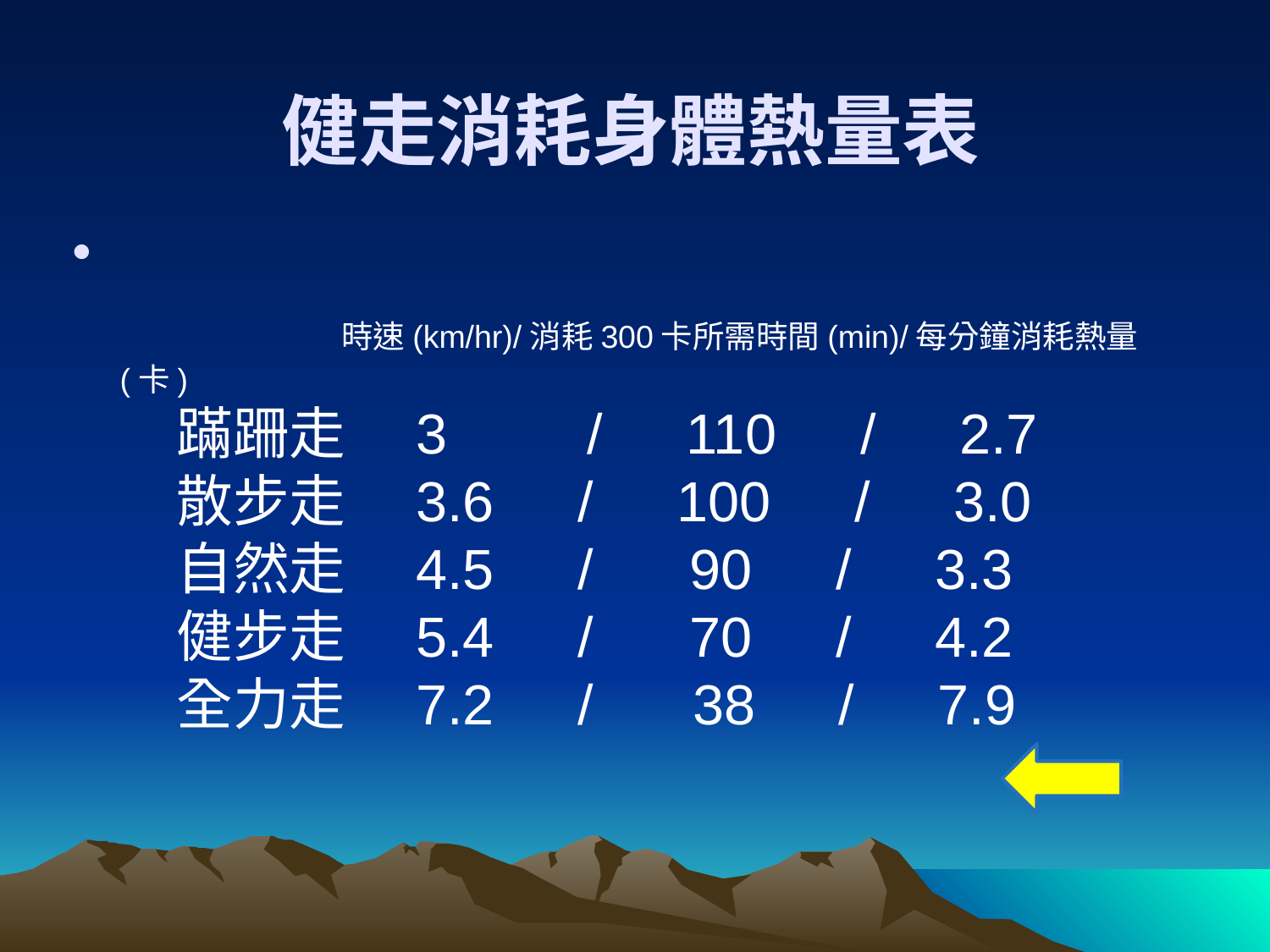

# 健走消耗身體熱量表
　             時速(km/hr)/消耗300卡所需時間(min)/每分鐘消耗熱量(卡)
　蹣跚走　3　　/　110　/　2.7
　散步走　3.6　/　100　/　3.0
　自然走　4.5　/　 90　/　3.3
　健步走　5.4　/　 70　/　4.2
　全力走　7.2　/ 　38　/　7.9